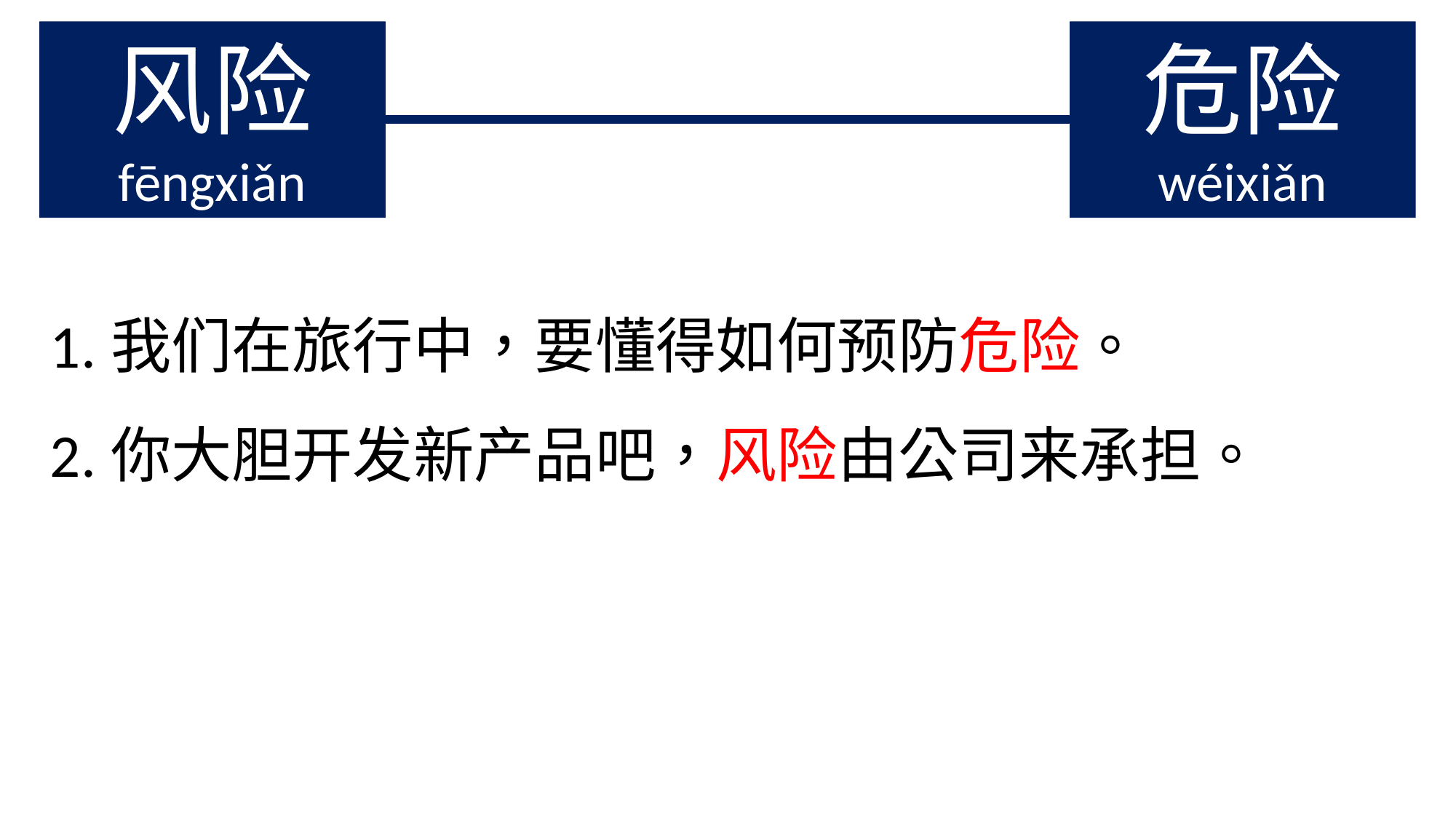

风险
fēngxiǎn
危险
wéixiǎn
1.我们在旅行中，要懂得如何预防危险。
2.你大胆开发新产品吧，风险由公司来承担。